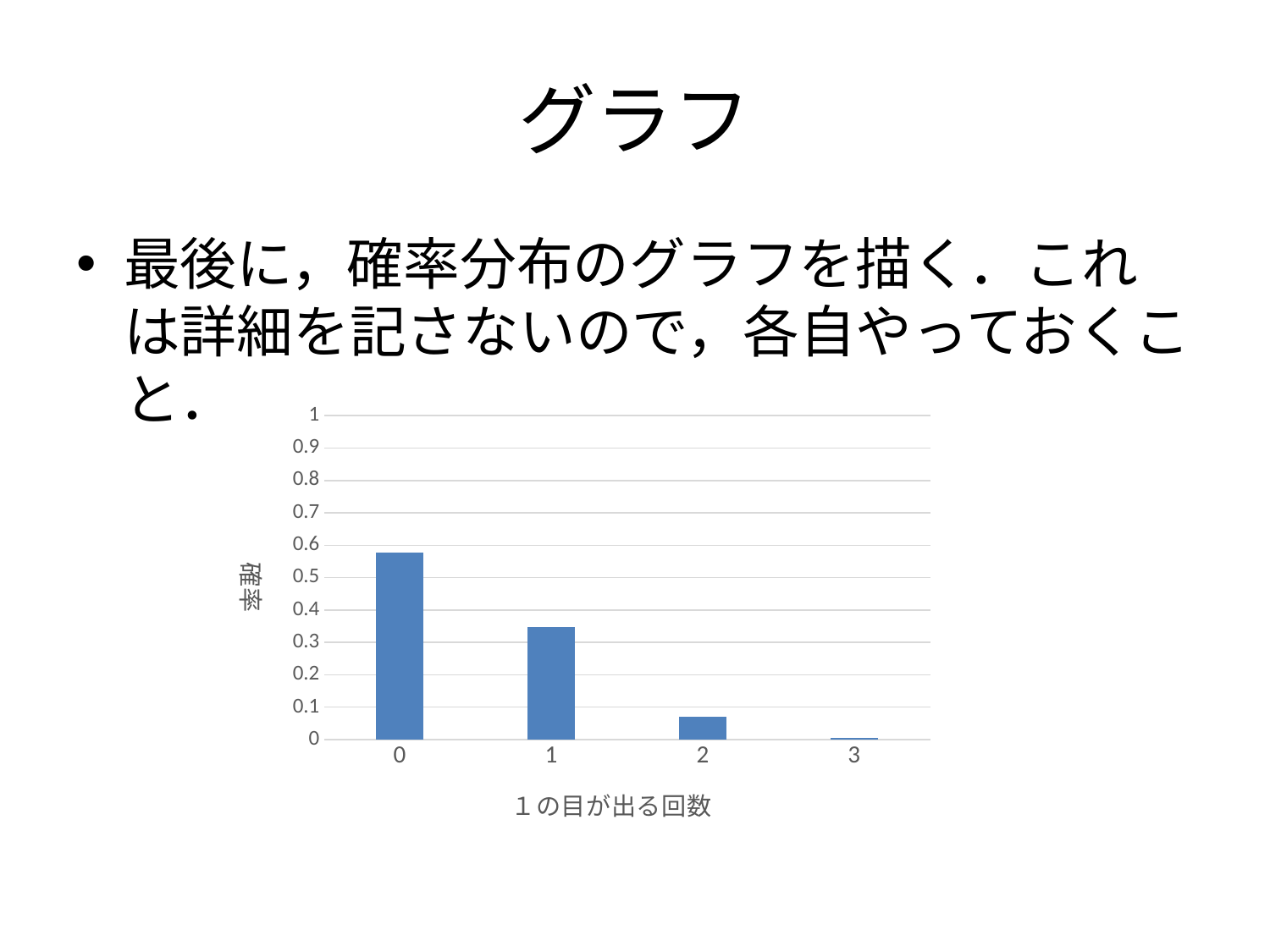

# グラフ
最後に，確率分布のグラフを描く．これは詳細を記さないので，各自やっておくこと．

### Chart

| Category | P{x} |
|---|---|
| 0 | 0.5787037037037037 |
| 1 | 0.3472222222222223 |
| 2 | 0.06944444444444448 |
| 3 | 0.0046296296296296285 |